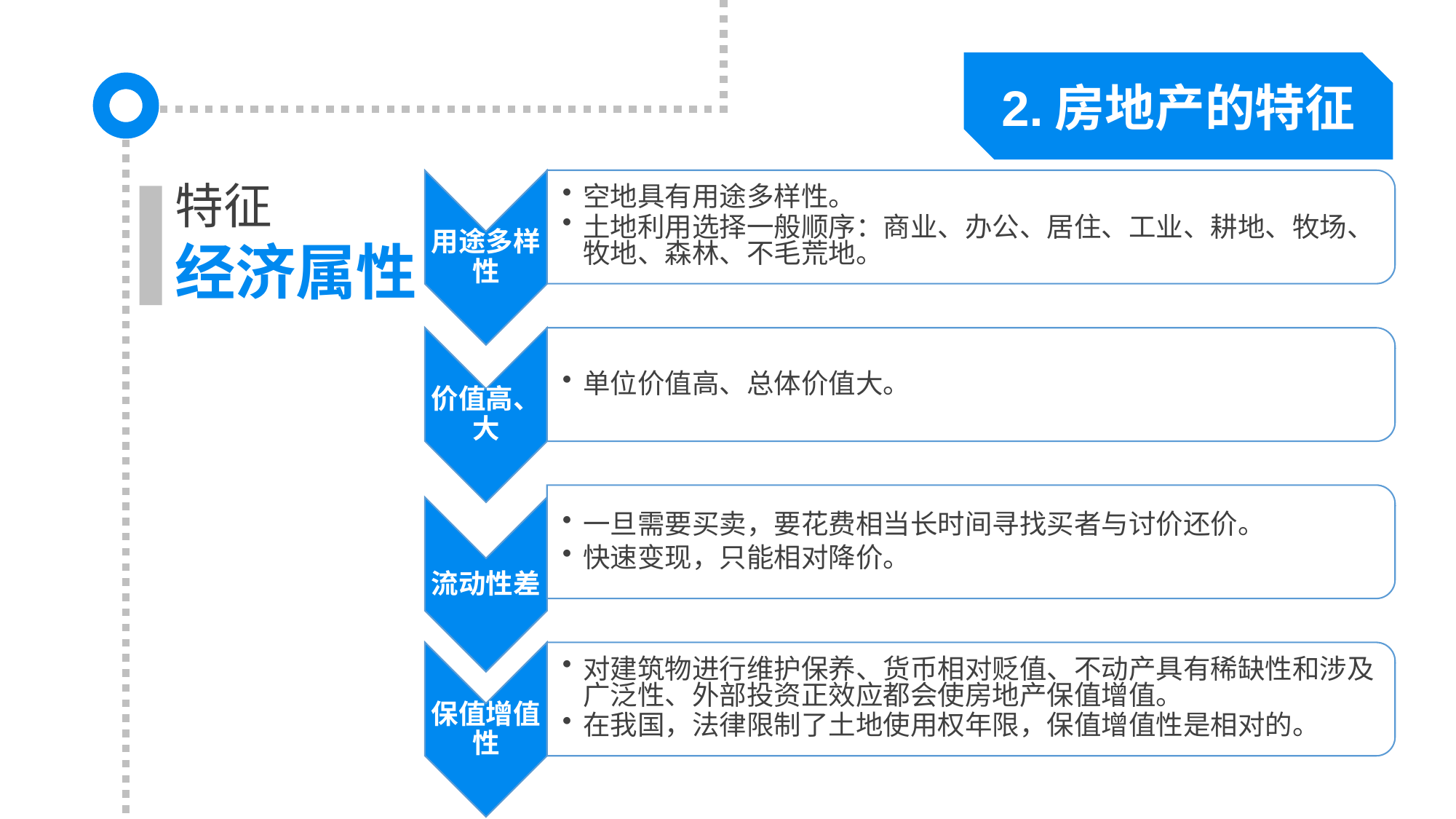

2.房地产的特征

特征
经济属性
用途多样性
空地具有用途多样性。
土地利用选择一般顺序：商业、办公、居住、工业、耕地、牧场、牧地、森林、不毛荒地。
价值高、大
单位价值高、总体价值大。
流动性差
一旦需要买卖，要花费相当长时间寻找买者与讨价还价。
快速变现，只能相对降价。
保值增值性
对建筑物进行维护保养、货币相对贬值、不动产具有稀缺性和涉及广泛性、外部投资正效应都会使房地产保值增值。
在我国，法律限制了土地使用权年限，保值增值性是相对的。